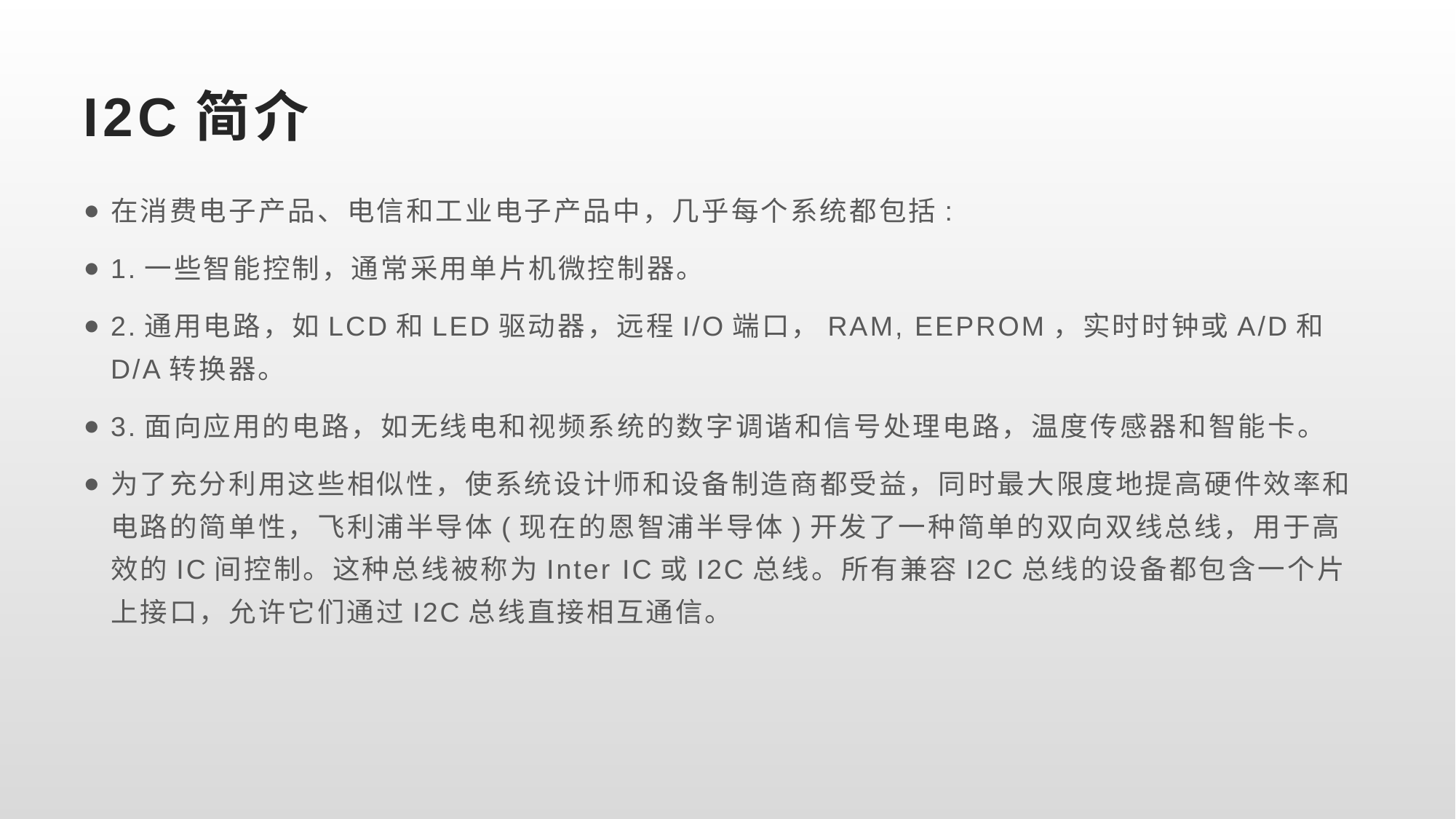

# I2C简介
在消费电子产品、电信和工业电子产品中，几乎每个系统都包括:
1.一些智能控制，通常采用单片机微控制器。
2.通用电路，如LCD和LED驱动器，远程I/O端口，RAM, EEPROM，实时时钟或A/D和D/A转换器。
3.面向应用的电路，如无线电和视频系统的数字调谐和信号处理电路，温度传感器和智能卡。
为了充分利用这些相似性，使系统设计师和设备制造商都受益，同时最大限度地提高硬件效率和电路的简单性，飞利浦半导体(现在的恩智浦半导体)开发了一种简单的双向双线总线，用于高效的IC间控制。这种总线被称为Inter IC或I2C总线。所有兼容I2C总线的设备都包含一个片上接口，允许它们通过I2C总线直接相互通信。